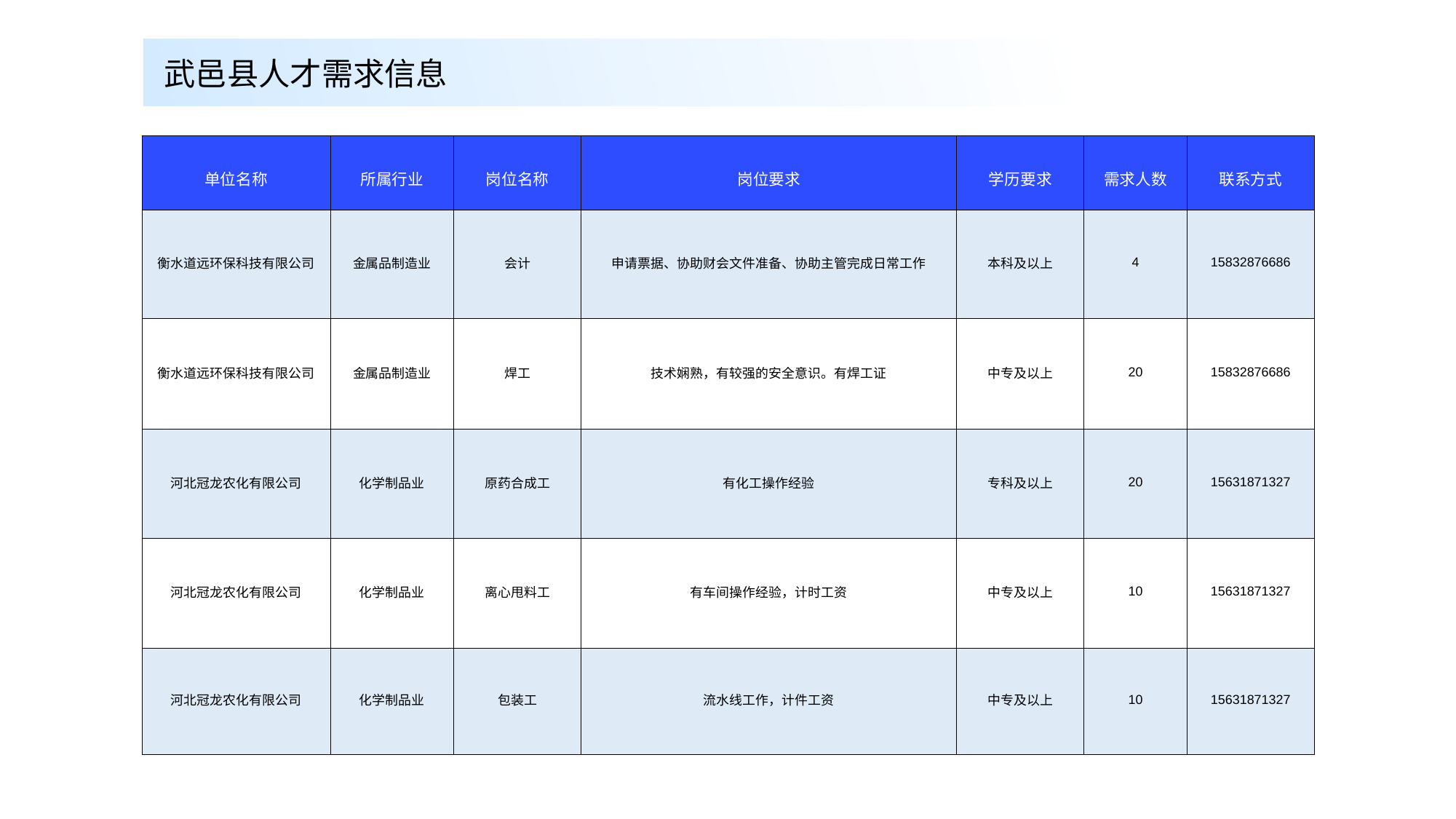

武邑县人才需求信息

| 单位名称 | 所属行业 | 岗位名称 | 岗位要求 | 学历要求 | 需求人数 | 联系方式 |
| --- | --- | --- | --- | --- | --- | --- |
| 衡水道远环保科技有限公司 | 金属品制造业 | 会计 | 申请票据、协助财会文件准备、协助主管完成日常工作 | 本科及以上 | 4 | 15832876686 |
| 衡水道远环保科技有限公司 | 金属品制造业 | 焊工 | 技术娴熟，有较强的安全意识。有焊工证 | 中专及以上 | 20 | 15832876686 |
| 河北冠龙农化有限公司 | 化学制品业 | 原药合成工 | 有化工操作经验 | 专科及以上 | 20 | 15631871327 |
| 河北冠龙农化有限公司 | 化学制品业 | 离心甩料工 | 有车间操作经验，计时工资 | 中专及以上 | 10 | 15631871327 |
| 河北冠龙农化有限公司 | 化学制品业 | 包装工 | 流水线工作，计件工资 | 中专及以上 | 10 | 15631871327 |
21